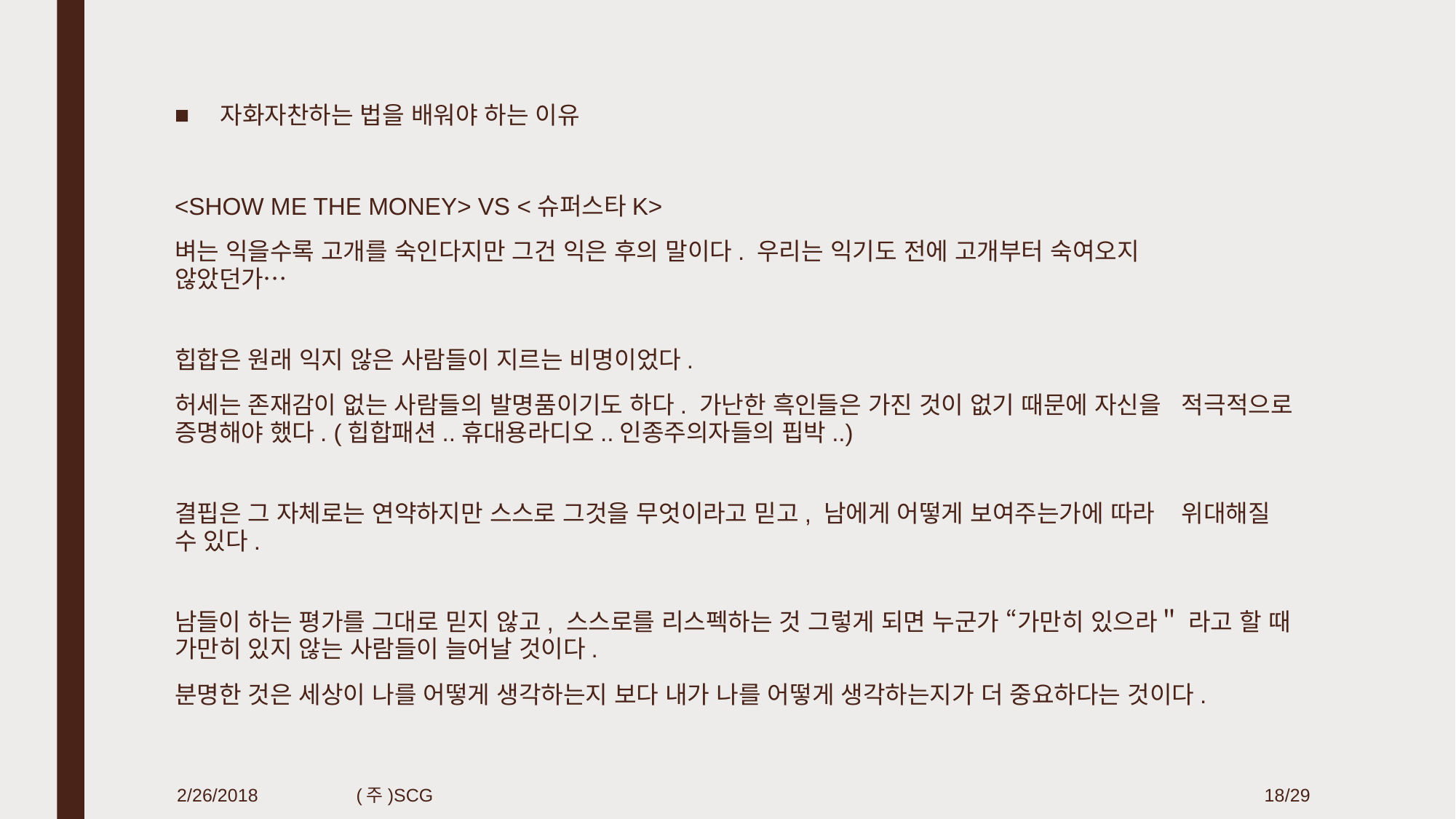

자화자찬하는 법을 배워야 하는 이유

<SHOW ME THE MONEY> VS <슈퍼스타K>
벼는 익을수록 고개를 숙인다지만 그건 익은 후의 말이다. 우리는 익기도 전에 고개부터 숙여오지             않았던가…

힙합은 원래 익지 않은 사람들이 지르는 비명이었다.
허세는 존재감이 없는 사람들의 발명품이기도 하다. 가난한 흑인들은 가진 것이 없기 때문에 자신을   적극적으로 증명해야 했다. (힙합패션..휴대용라디오..인종주의자들의 핍박..)

결핍은 그 자체로는 연약하지만 스스로 그것을 무엇이라고 믿고, 남에게 어떻게 보여주는가에 따라    위대해질 수 있다.

남들이 하는 평가를 그대로 믿지 않고, 스스로를 리스펙하는 것 그렇게 되면 누군가 “가만히 있으라＂ 라고 할 때 가만히 있지 않는 사람들이 늘어날 것이다.
분명한 것은 세상이 나를 어떻게 생각하는지 보다 내가 나를 어떻게 생각하는지가 더 중요하다는 것이다.

2/26/2018
(주)SCG
18/29